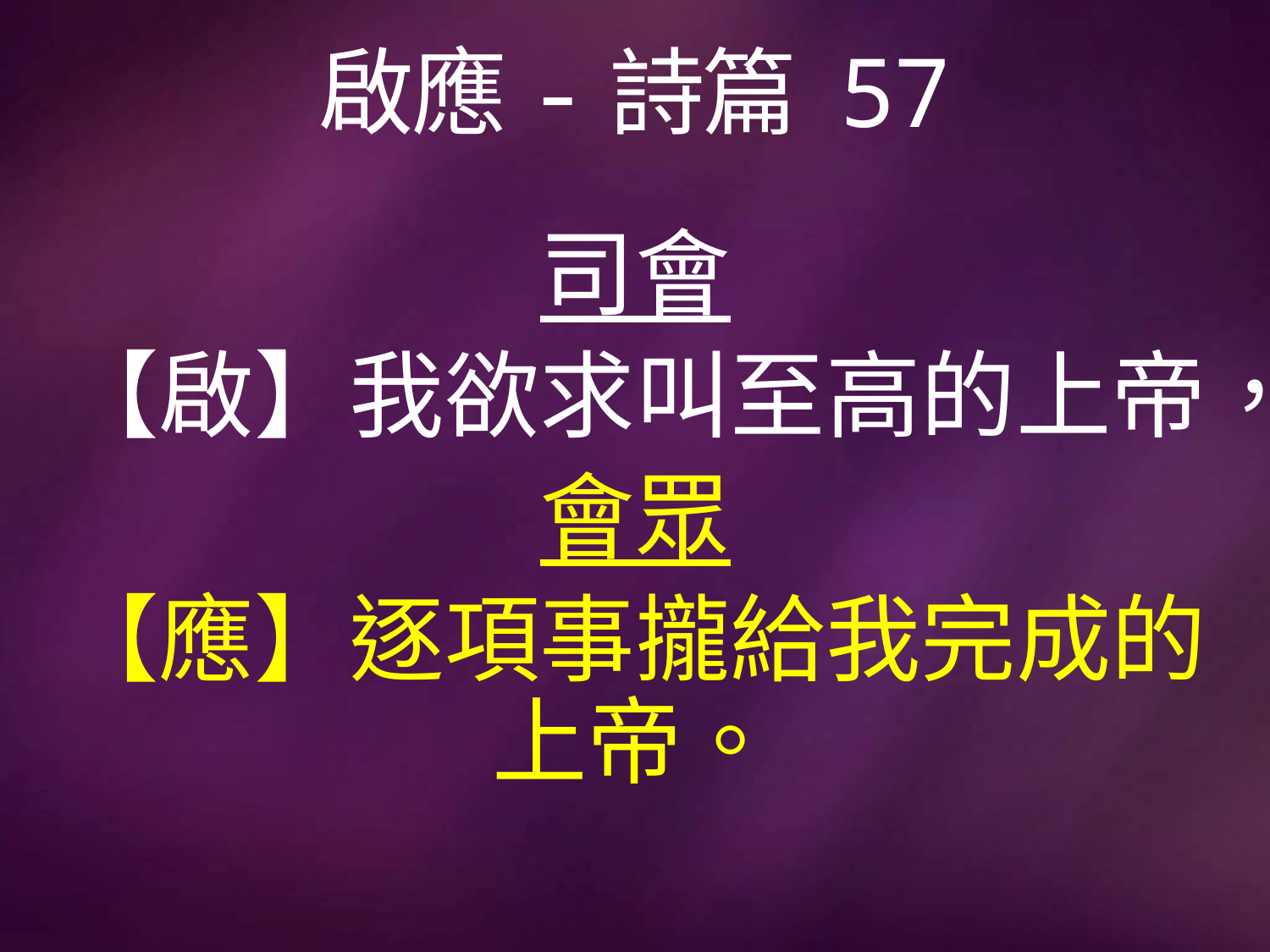

# 啟應-詩篇 57
司會
【啟】我欲求叫至高的上帝，
會眾
【應】逐項事攏給我完成的上帝。